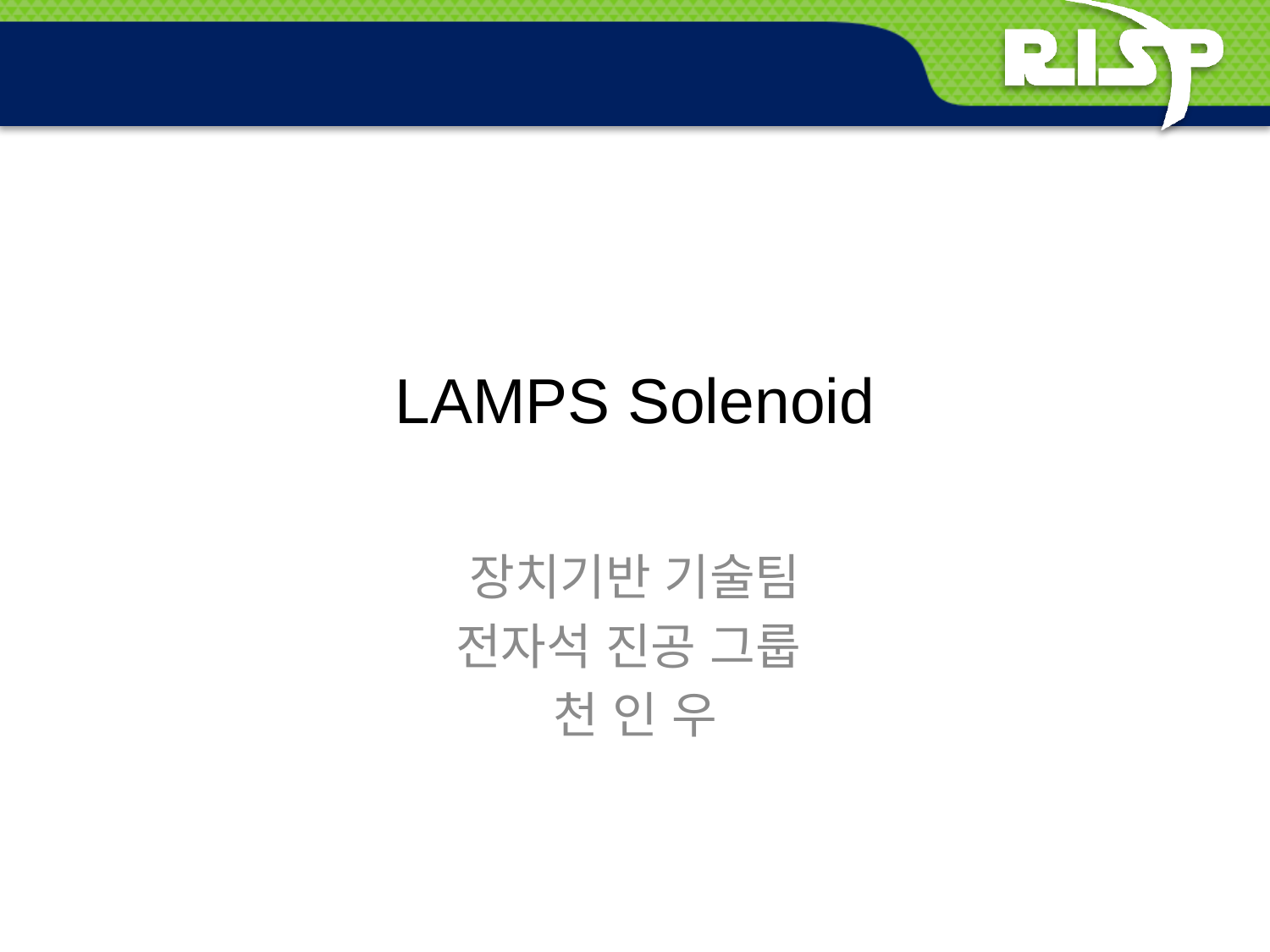

# LAMPS Solenoid
장치기반 기술팀
전자석 진공 그룹
천 인 우